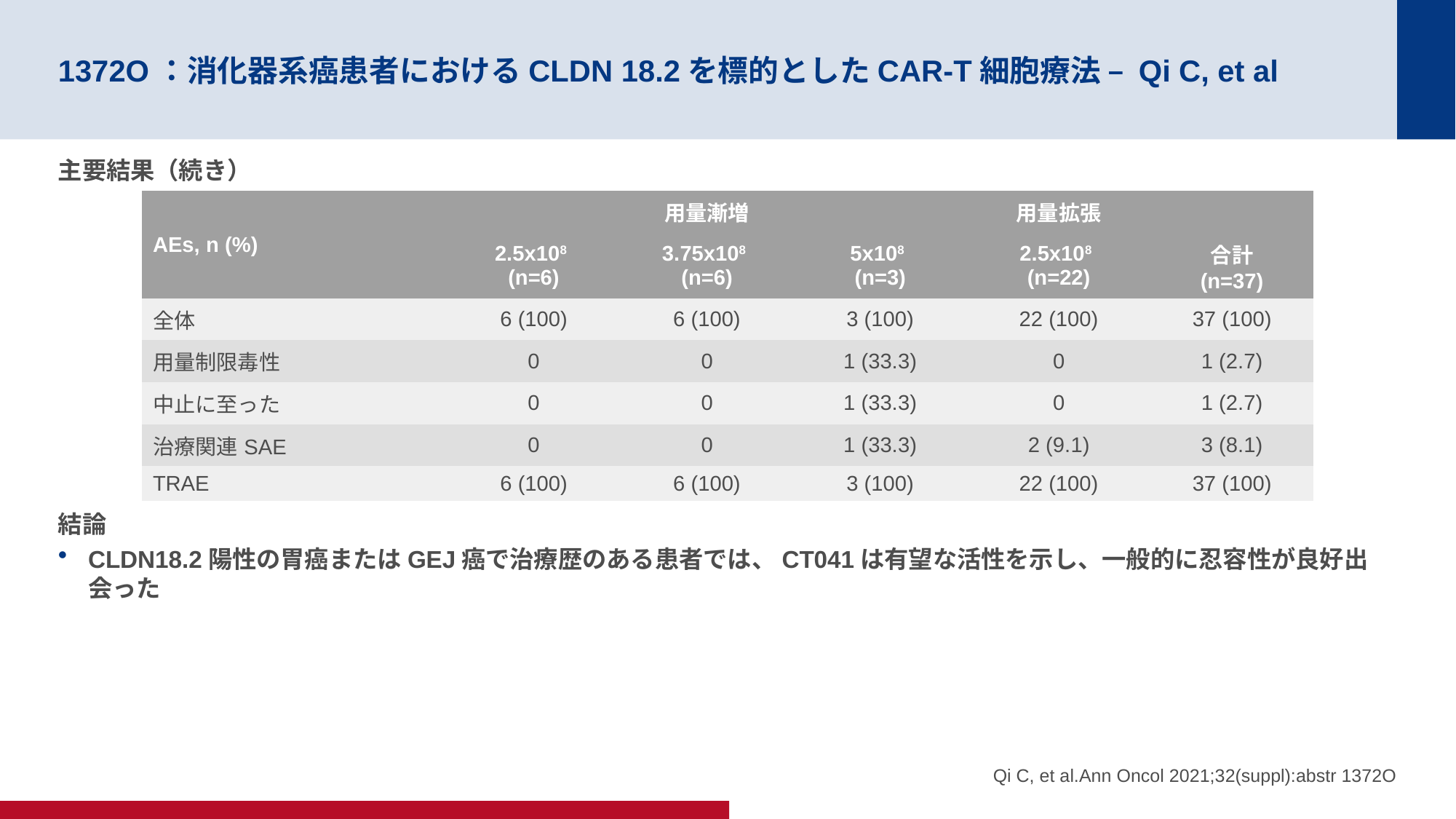

# 1372O：消化器系癌患者におけるCLDN 18.2を標的としたCAR-T細胞療法 – Qi C, et al
主要結果（続き）
結論
CLDN18.2陽性の胃癌またはGEJ癌で治療歴のある患者では、CT041は有望な活性を示し、一般的に忍容性が良好出会った
| AEs, n (%) | 用量漸増 |  |  | 用量拡張 |  |
| --- | --- | --- | --- | --- | --- |
|  | 2.5x108 (n=6) | 3.75x108 (n=6) | 5x108 (n=3) | 2.5x108 (n=22) | 合計 (n=37) |
| 全体 | 6 (100) | 6 (100) | 3 (100) | 22 (100) | 37 (100) |
| 用量制限毒性 | 0 | 0 | 1 (33.3) | 0 | 1 (2.7) |
| 中止に至った | 0 | 0 | 1 (33.3) | 0 | 1 (2.7) |
| 治療関連SAE | 0 | 0 | 1 (33.3) | 2 (9.1) | 3 (8.1) |
| TRAE | 6 (100) | 6 (100) | 3 (100) | 22 (100) | 37 (100) |
Qi C, et al.Ann Oncol 2021;32(suppl):abstr 1372O